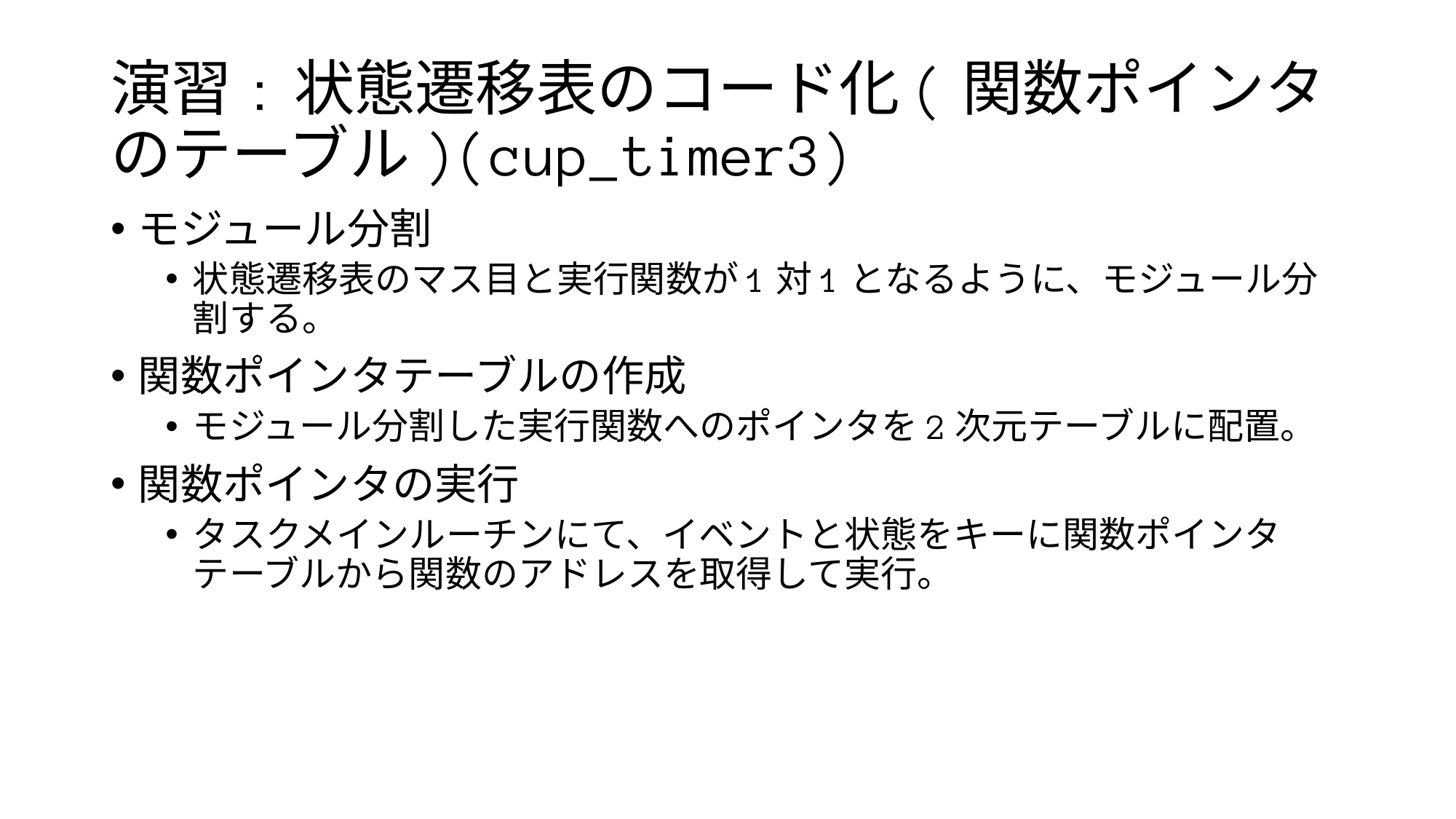

# 演習:状態遷移表のコード化(関数ポインタのテーブル)(cup_timer3)
モジュール分割
状態遷移表のマス目と実行関数が1対1となるように、モジュール分割する。
関数ポインタテーブルの作成
モジュール分割した実行関数へのポインタを2次元テーブルに配置。
関数ポインタの実行
タスクメインルーチンにて、イベントと状態をキーに関数ポインタテーブルから関数のアドレスを取得して実行。